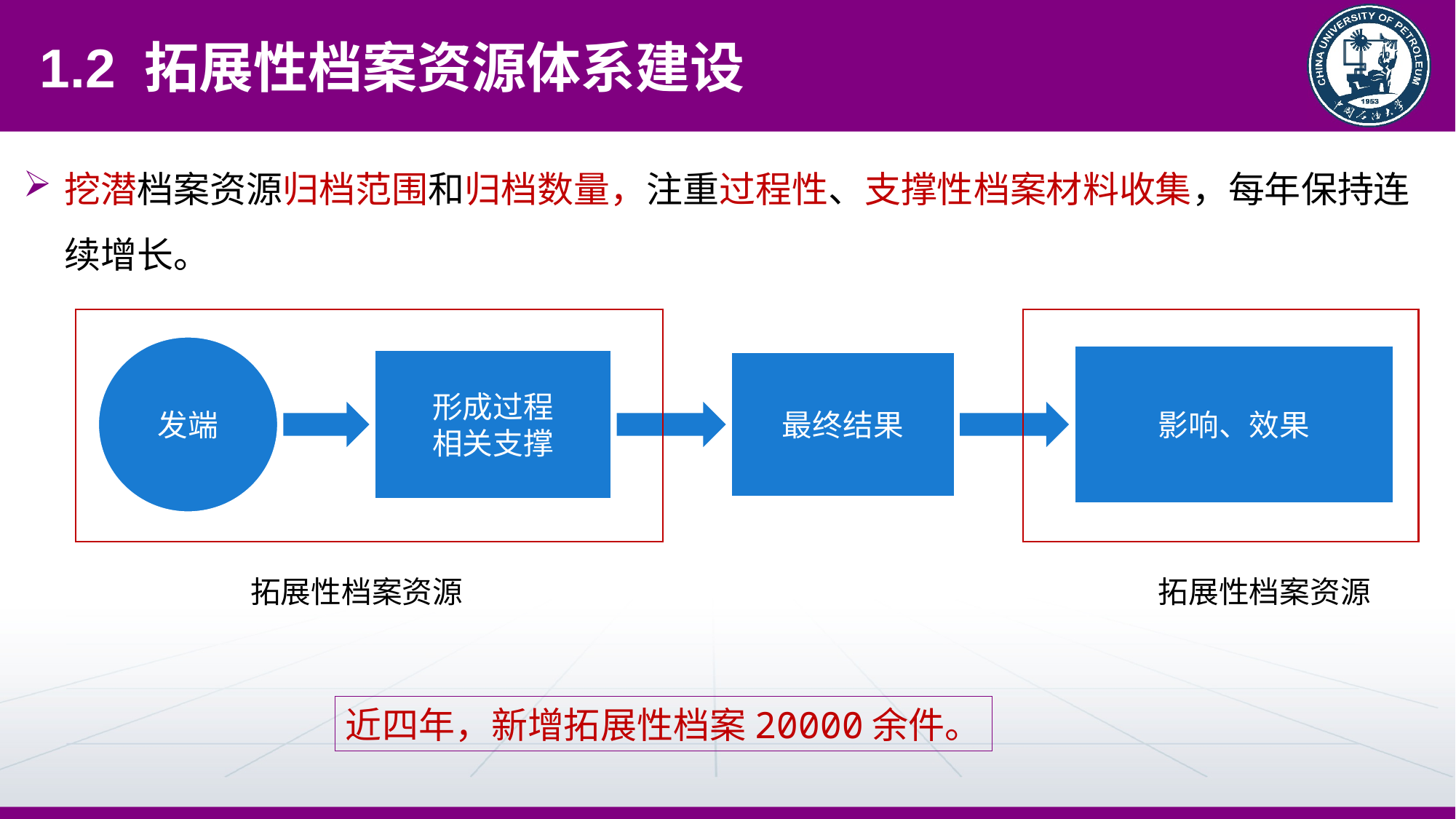

1.2 拓展性档案资源体系建设
挖潜档案资源归档范围和归档数量，注重过程性、支撑性档案材料收集，每年保持连续增长。

发端
影响、效果
形成过程
相关支撑
最终结果

拓展性档案资源
拓展性档案资源
近四年，新增拓展性档案20000余件。